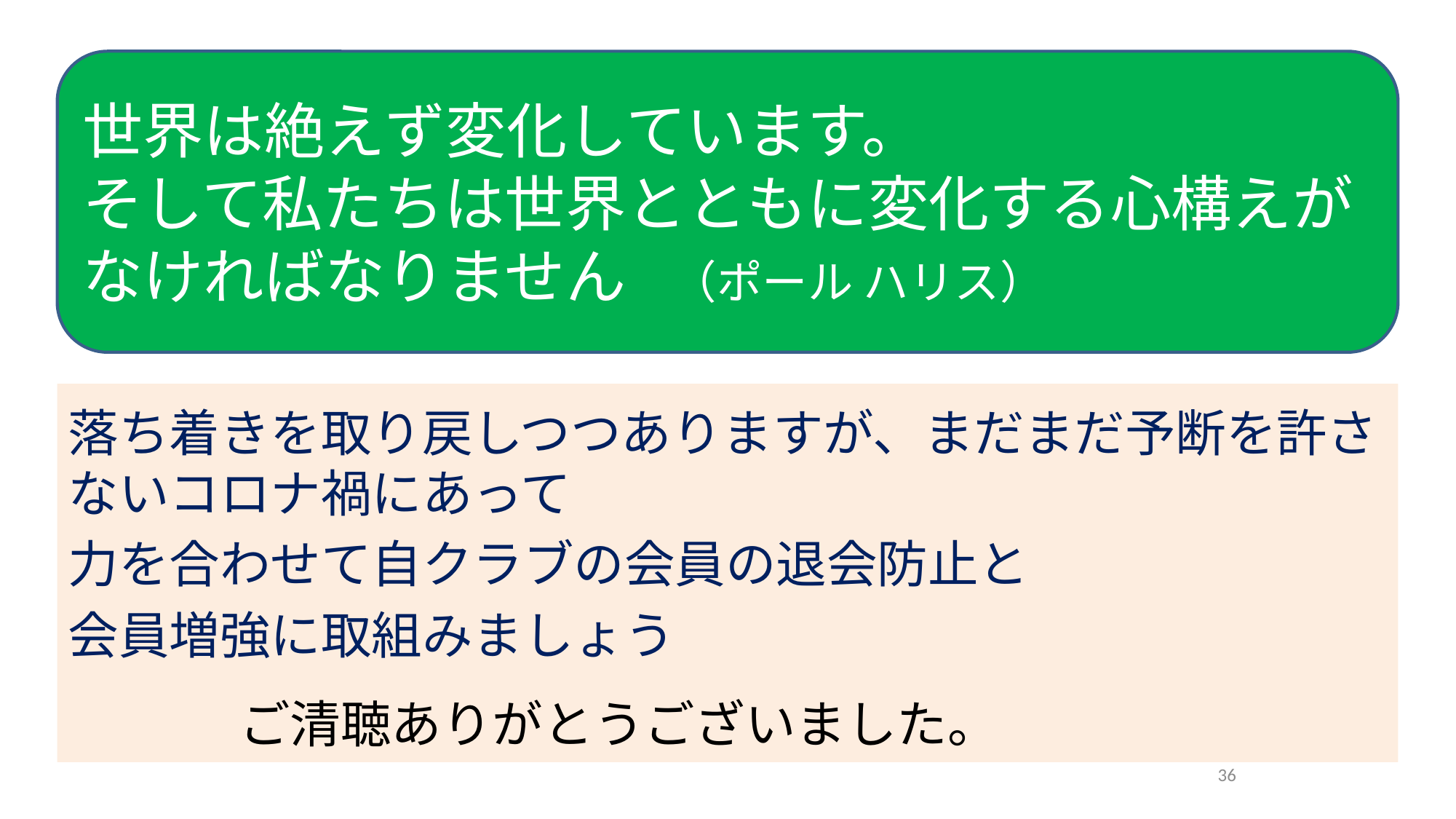

世界は絶えず変化しています。
そして私たちは世界とともに変化する心構えがなければなりません　（ポール ハリス）
落ち着きを取り戻しつつありますが、まだまだ予断を許さないコロナ禍にあって
力を合わせて自クラブの会員の退会防止と
会員増強に取組みましょう

　　　　ご清聴ありがとうございました。
36